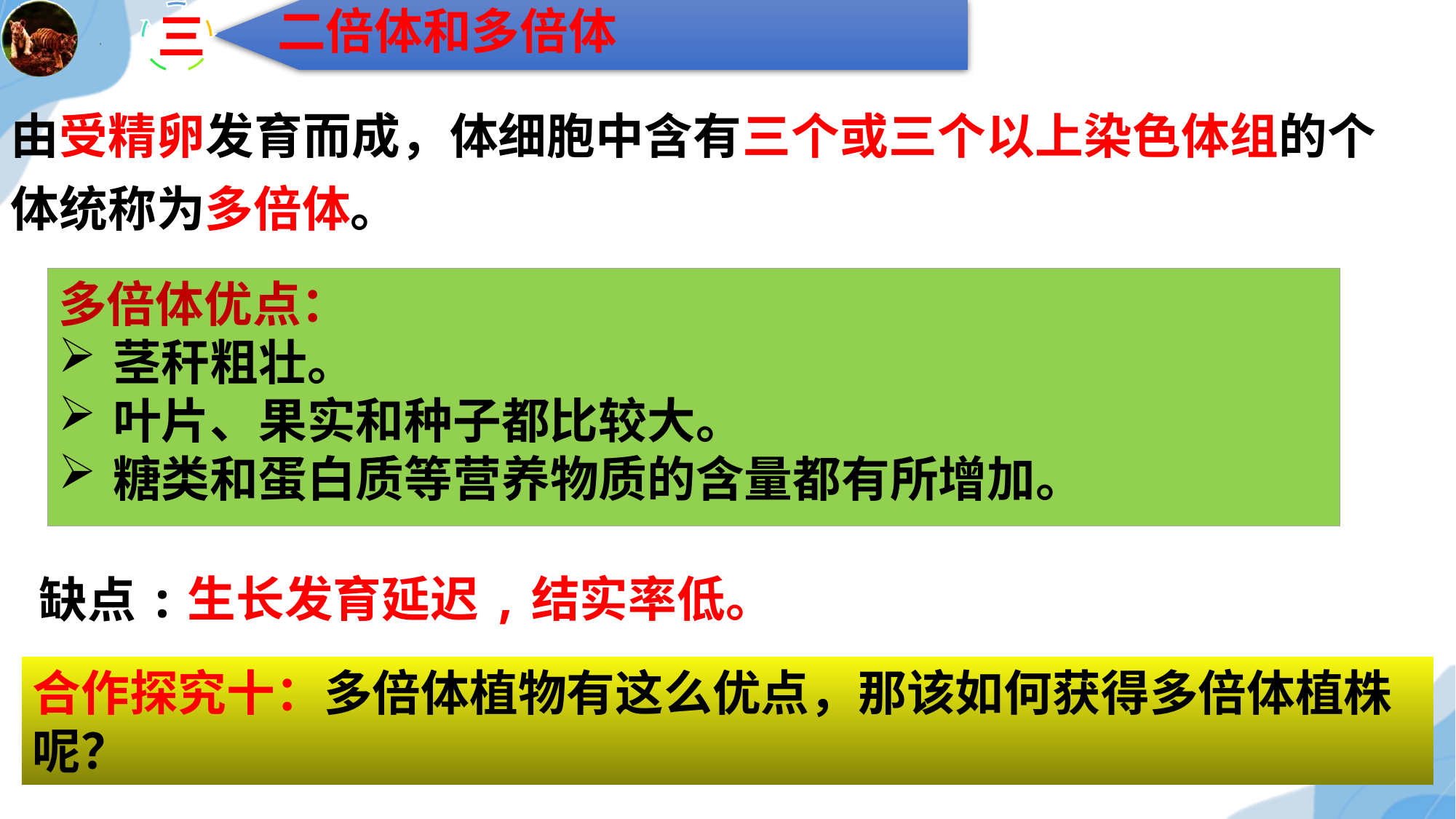

二倍体和多倍体
三
由受精卵发育而成，体细胞中含有三个或三个以上染色体组的个体统称为多倍体。
多倍体优点：
茎秆粗壮。
叶片、果实和种子都比较大。
糖类和蛋白质等营养物质的含量都有所增加。
生长发育延迟,结实率低。
缺点:
合作探究十：多倍体植物有这么优点，那该如何获得多倍体植株呢？